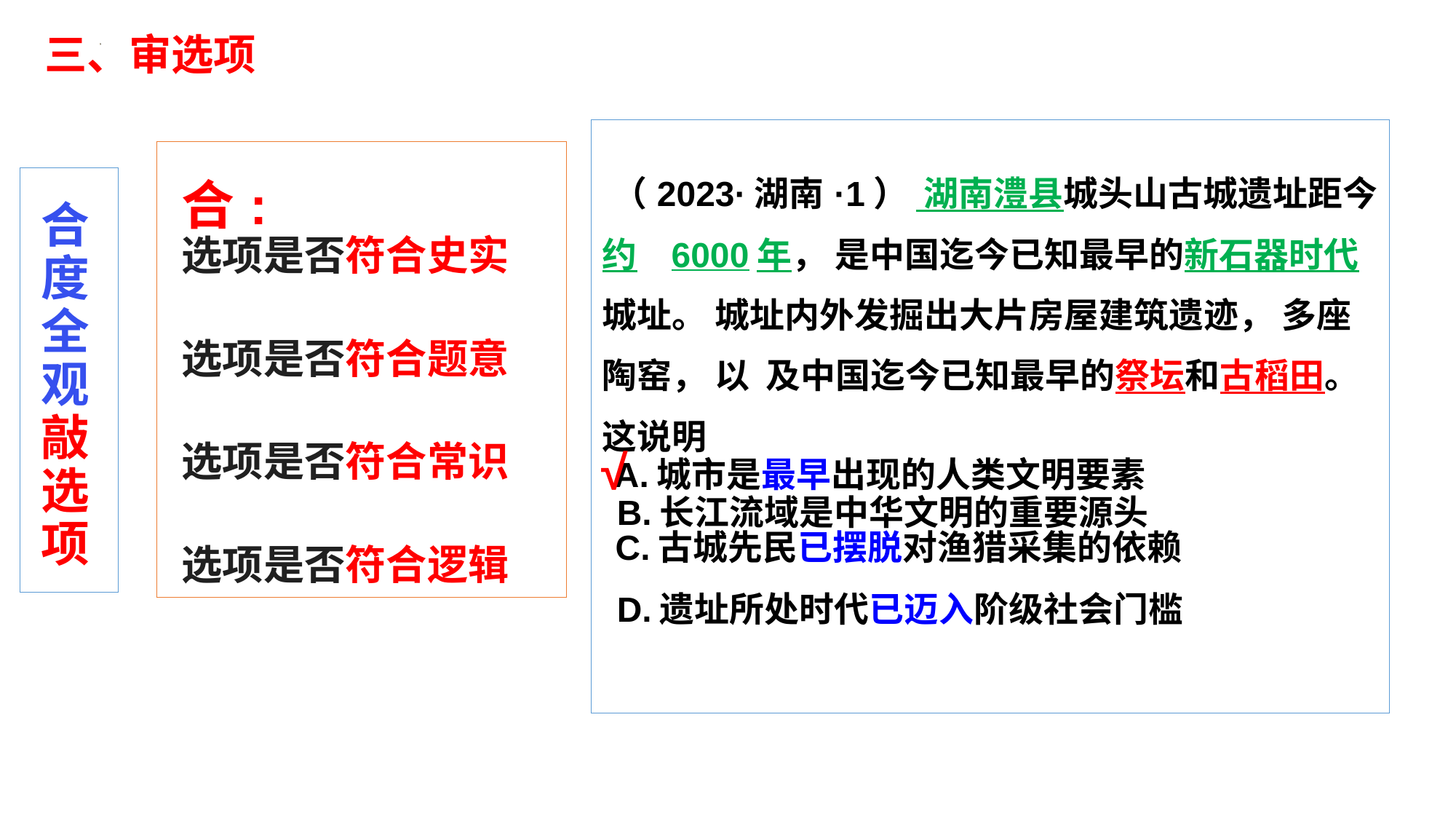

三、审选项
| （2023·湖南·1） 湖南澧县城头山古城遗址距今约 6000年， 是中国迄今已知最早的新石器时代城址。 城址内外发掘出大片房屋建筑遗迹， 多座陶窑， 以 及中国迄今已知最早的祭坛和古稻田。这说明 A.城市是最早出现的人类文明要素 B.长江流域是中华文明的重要源头 C.古城先民已摆脱对渔猎采集的依赖 D.遗址所处时代已迈入阶级社会门槛 |
| --- |
| 合: 选项是否符合史实 选项是否符合题意 选项是否符合常识 选项是否符合逻辑 |
| --- |
| 合度全观敲选项 |
| --- |
√